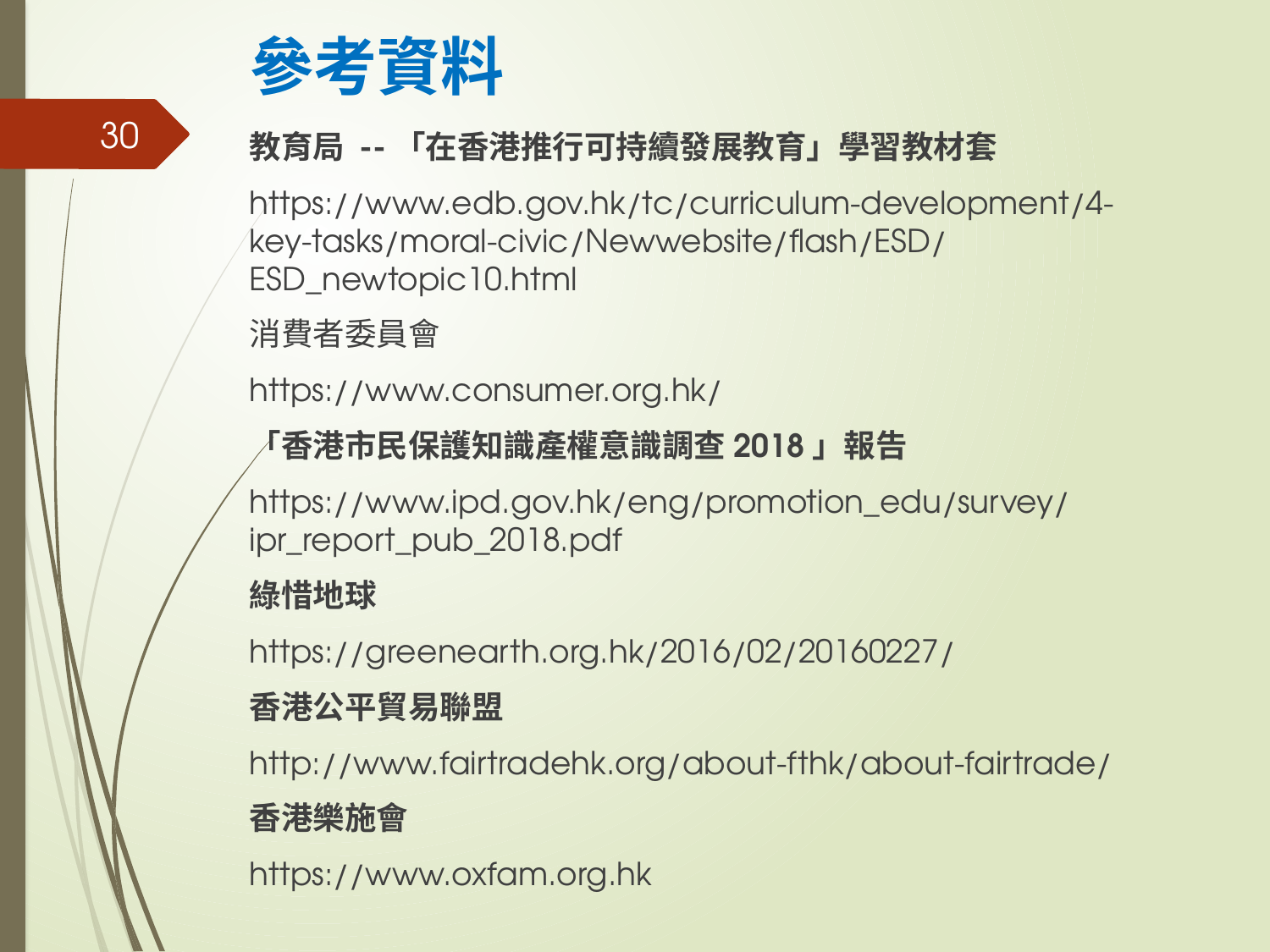

# 參考資料
30
教育局 --「在香港推行可持續發展教育」學習教材套
https://www.edb.gov.hk/tc/curriculum-development/4-key-tasks/moral-civic/Newwebsite/flash/ESD/ESD_newtopic10.html
消費者委員會
https://www.consumer.org.hk/
「香港市民保護知識產權意識調查2018」報告
https://www.ipd.gov.hk/eng/promotion_edu/survey/ipr_report_pub_2018.pdf
綠惜地球
https://greenearth.org.hk/2016/02/20160227/
香港公平貿易聯盟
http://www.fairtradehk.org/about-fthk/about-fairtrade/
香港樂施會
https://www.oxfam.org.hk